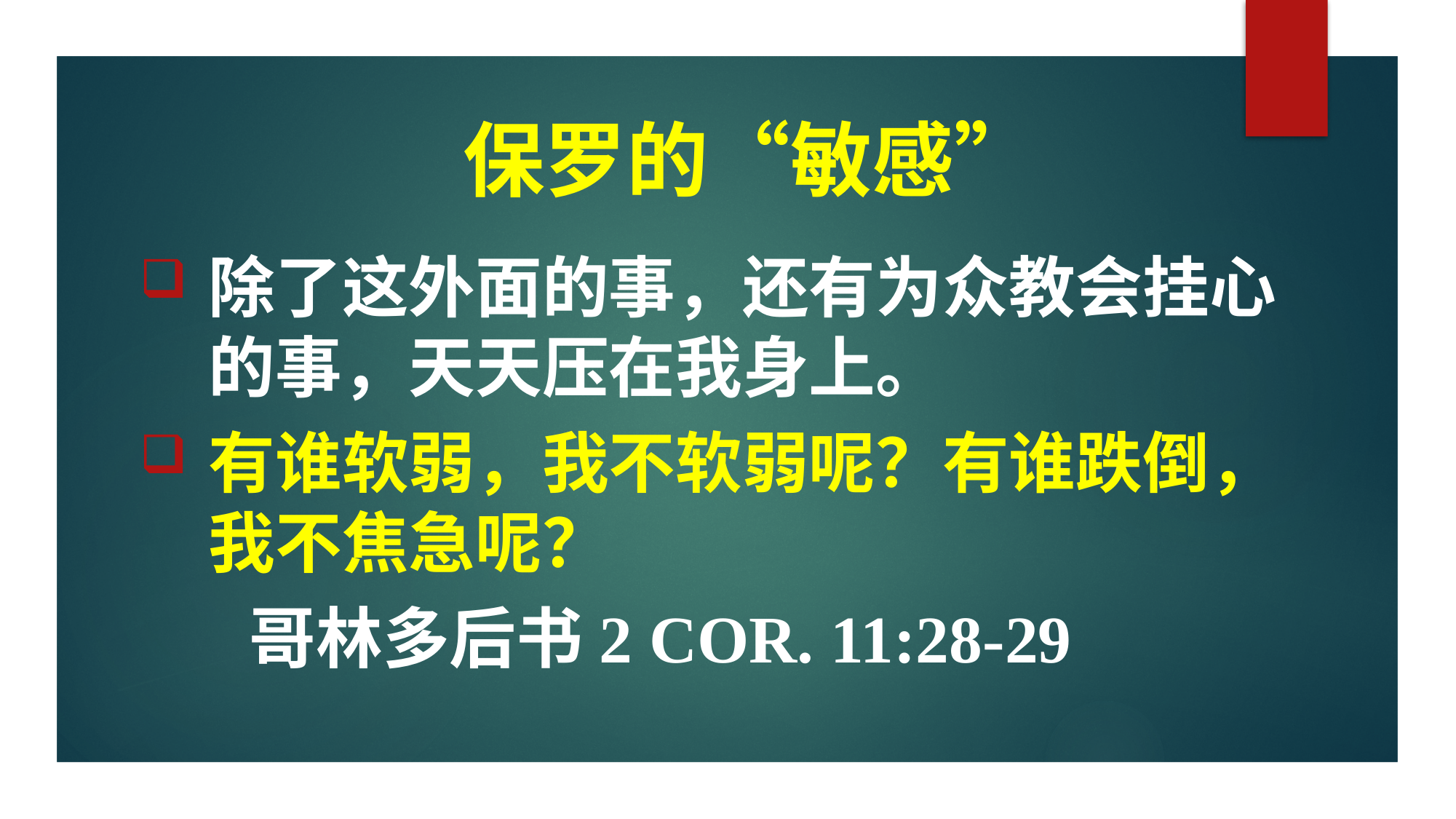

# 保罗的“敏感”
除了这外面的事，还有为众教会挂心的事，天天压在我身上。
有谁软弱，我不软弱呢？有谁跌倒，我不焦急呢？
	哥林多后书2 Cor. 11:28-29